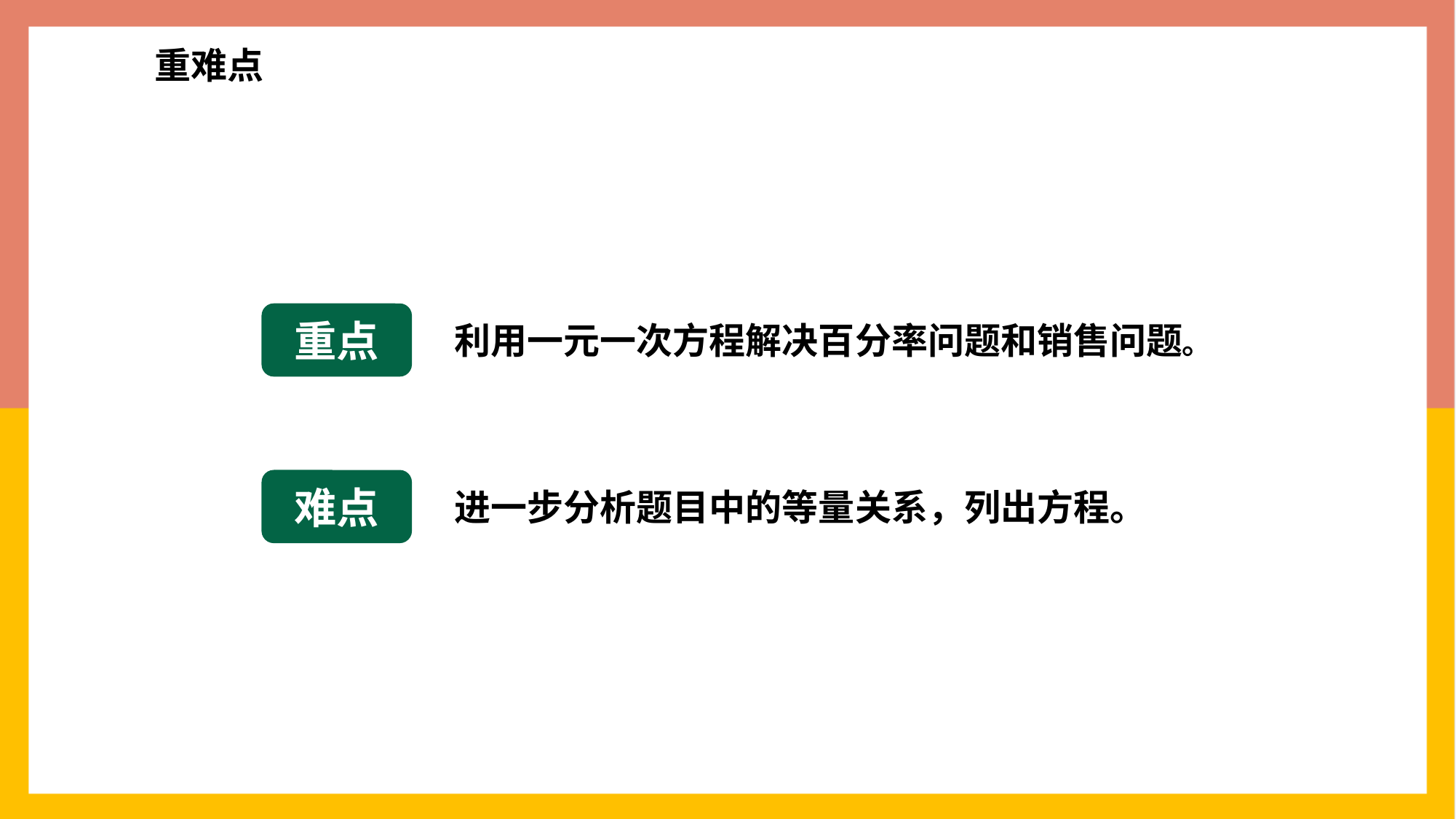

重难点
重点
利用一元一次方程解决百分率问题和销售问题。
难点
进一步分析题目中的等量关系，列出方程。